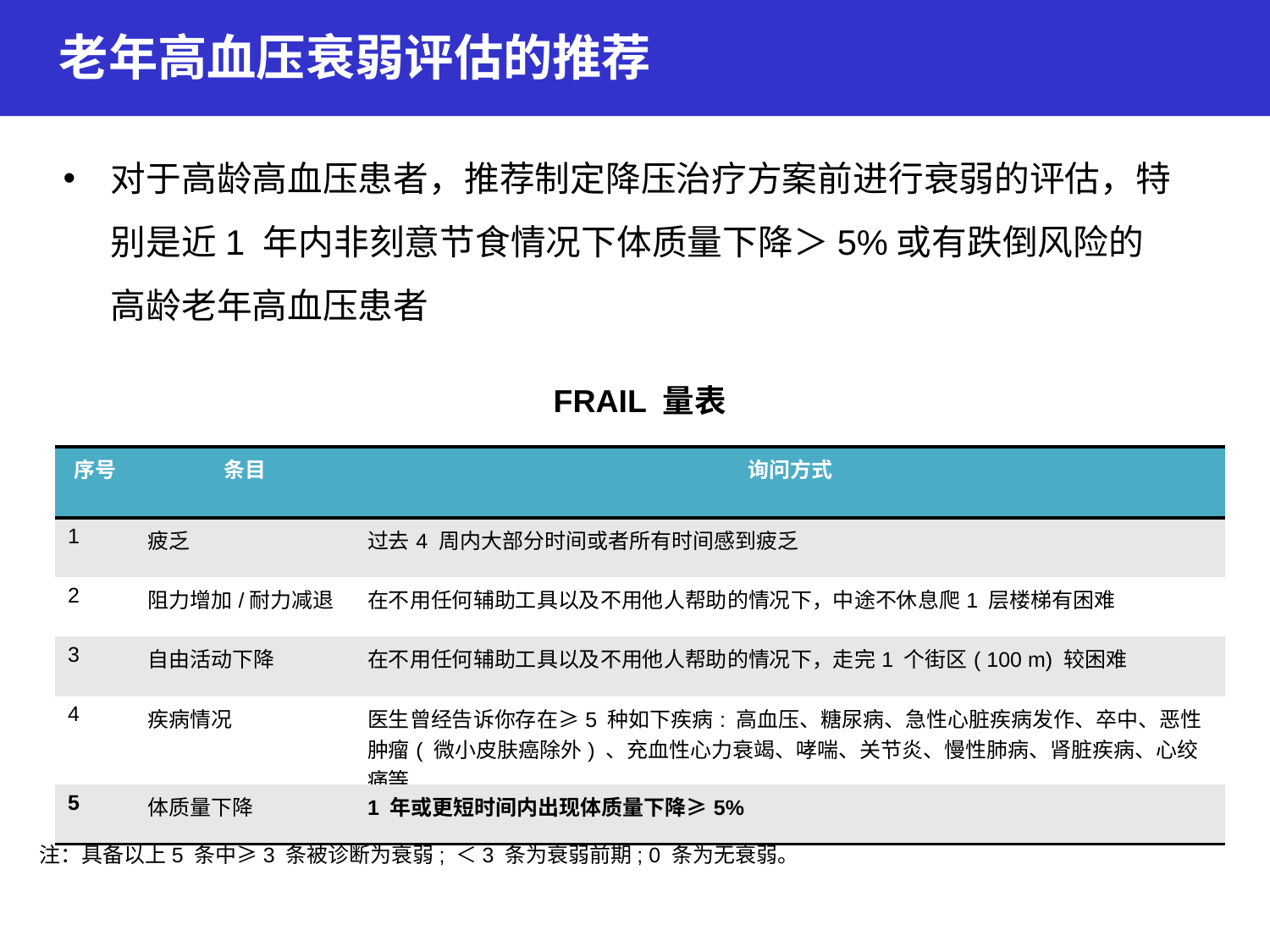

老年高血压衰弱评估的推荐
对于高龄高血压患者，推荐制定降压治疗方案前进行衰弱的评估，特别是近1 年内非刻意节食情况下体质量下降＞5%或有跌倒风险的高龄老年高血压患者
FRAIL 量表
| 序号 | 条目 | 询问方式 |
| --- | --- | --- |
| 1 | 疲乏 | 过去4 周内大部分时间或者所有时间感到疲乏 |
| 2 | 阻力增加/耐力减退 | 在不用任何辅助工具以及不用他人帮助的情况下，中途不休息爬1 层楼梯有困难 |
| 3 | 自由活动下降 | 在不用任何辅助工具以及不用他人帮助的情况下，走完1 个街区( 100 m) 较困难 |
| 4 | 疾病情况 | 医生曾经告诉你存在≥5 种如下疾病: 高血压、糖尿病、急性心脏疾病发作、卒中、恶性肿瘤( 微小皮肤癌除外) 、充血性心力衰竭、哮喘、关节炎、慢性肺病、肾脏疾病、心绞痛等 |
| 5 | 体质量下降 | 1 年或更短时间内出现体质量下降≥5% |
注：具备以上5 条中≥3 条被诊断为衰弱; ＜3 条为衰弱前期; 0 条为无衰弱。